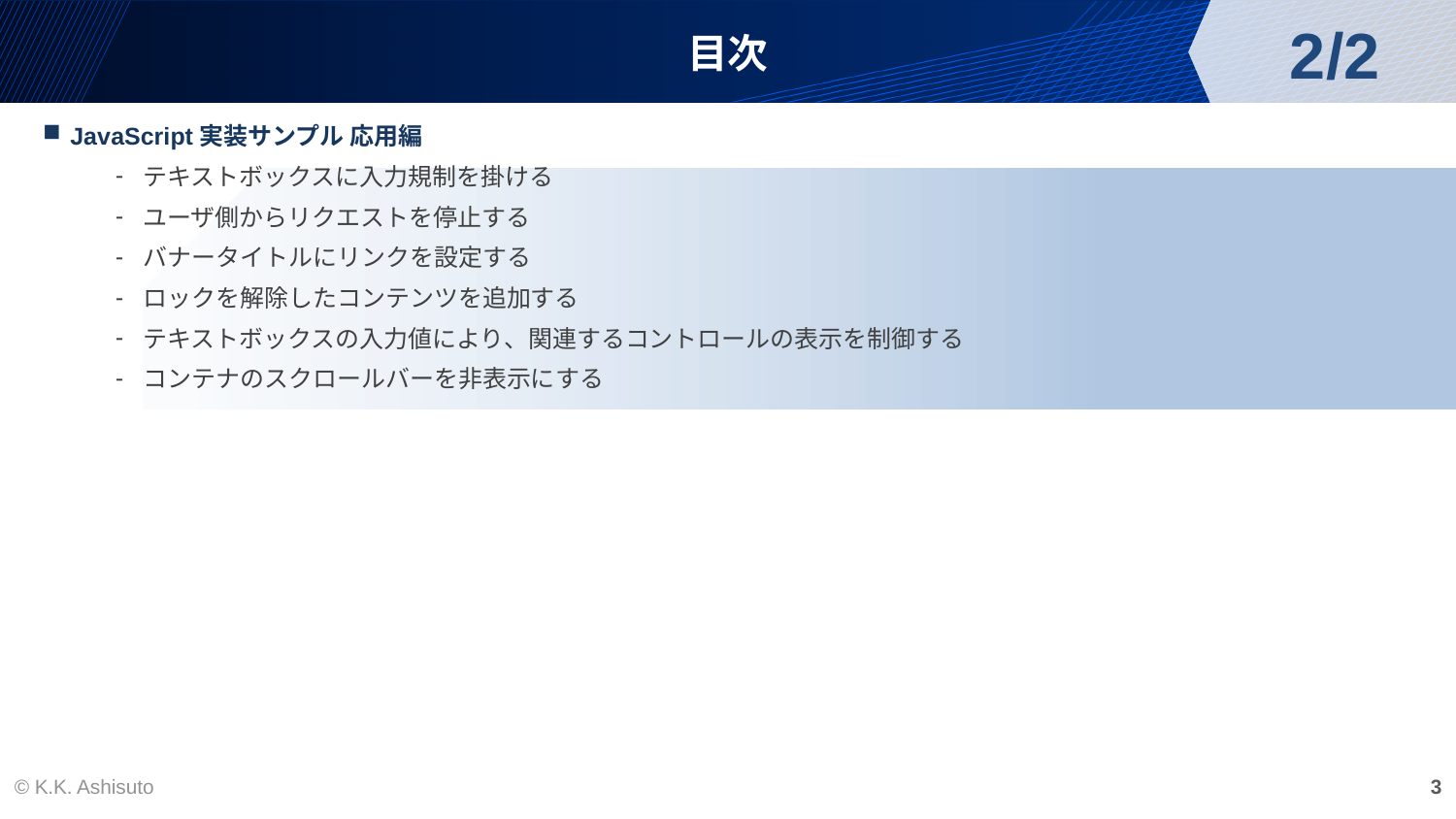

2/2
目次
JavaScript実装サンプル 応用編
テキストボックスに入力規制を掛ける
ユーザ側からリクエストを停止する
バナータイトルにリンクを設定する
ロックを解除したコンテンツを追加する
テキストボックスの入力値により、関連するコントロールの表示を制御する
コンテナのスクロールバーを非表示にする

© K.K. Ashisuto
3